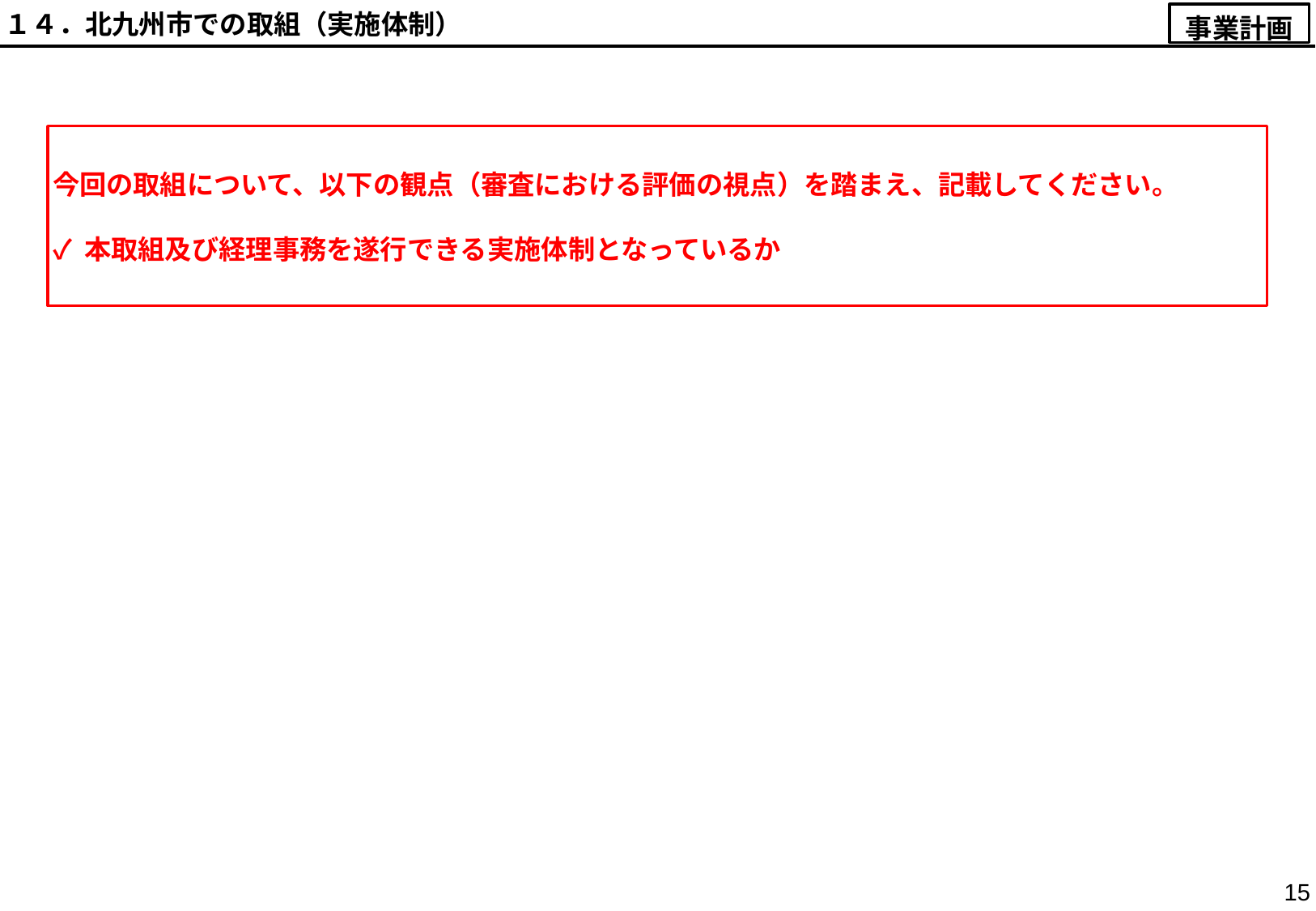

１４．北九州市での取組（実施体制）
事業計画
今回の取組について、以下の観点（審査における評価の視点）を踏まえ、記載してください。

✓ 本取組及び経理事務を遂行できる実施体制となっているか
15